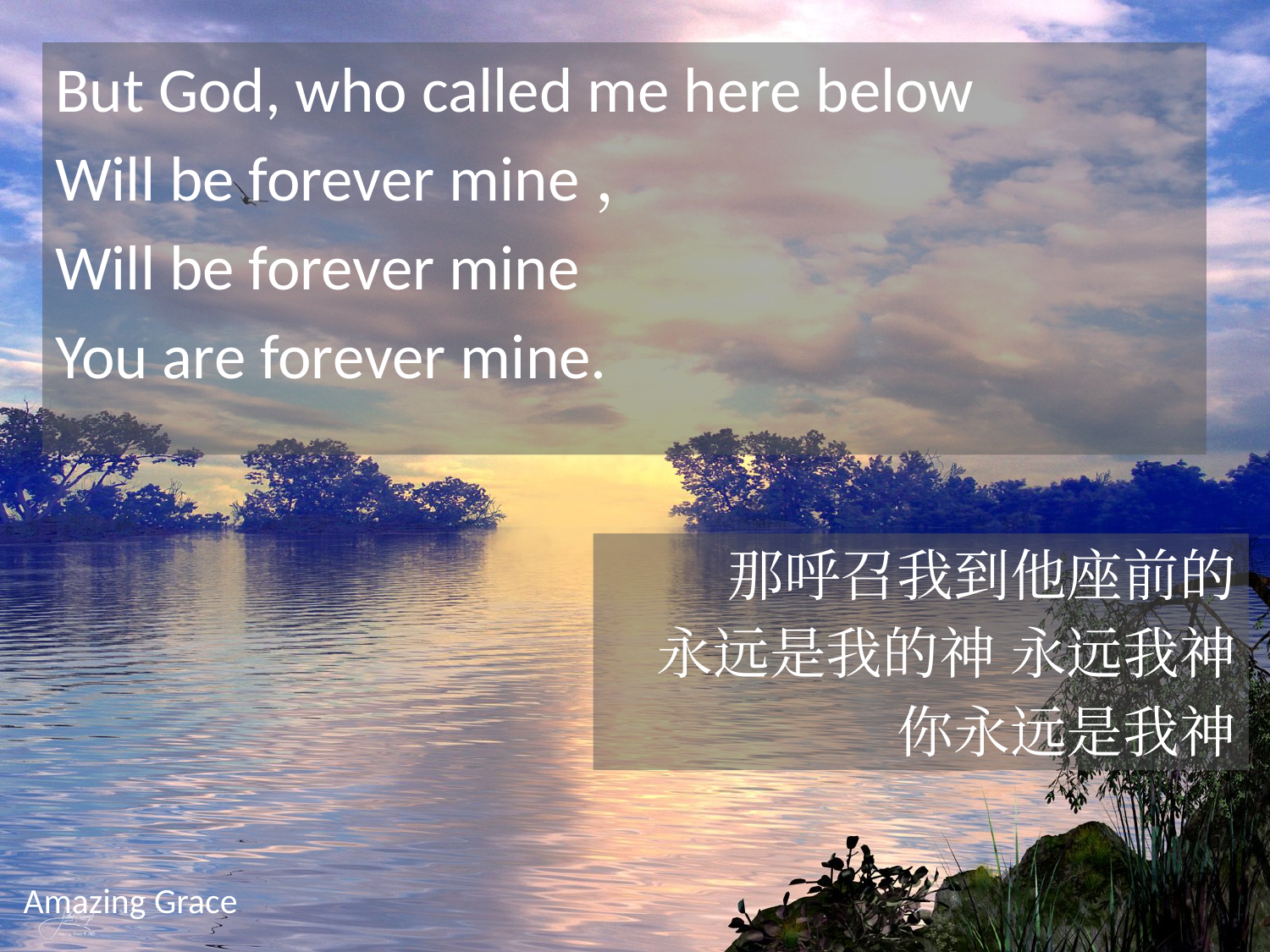

But God, who called me here below
Will be forever mine，
Will be forever mine
You are forever mine.
那呼召我到他座前的
永远是我的神 永远我神
你永远是我神
# Amazing Grace